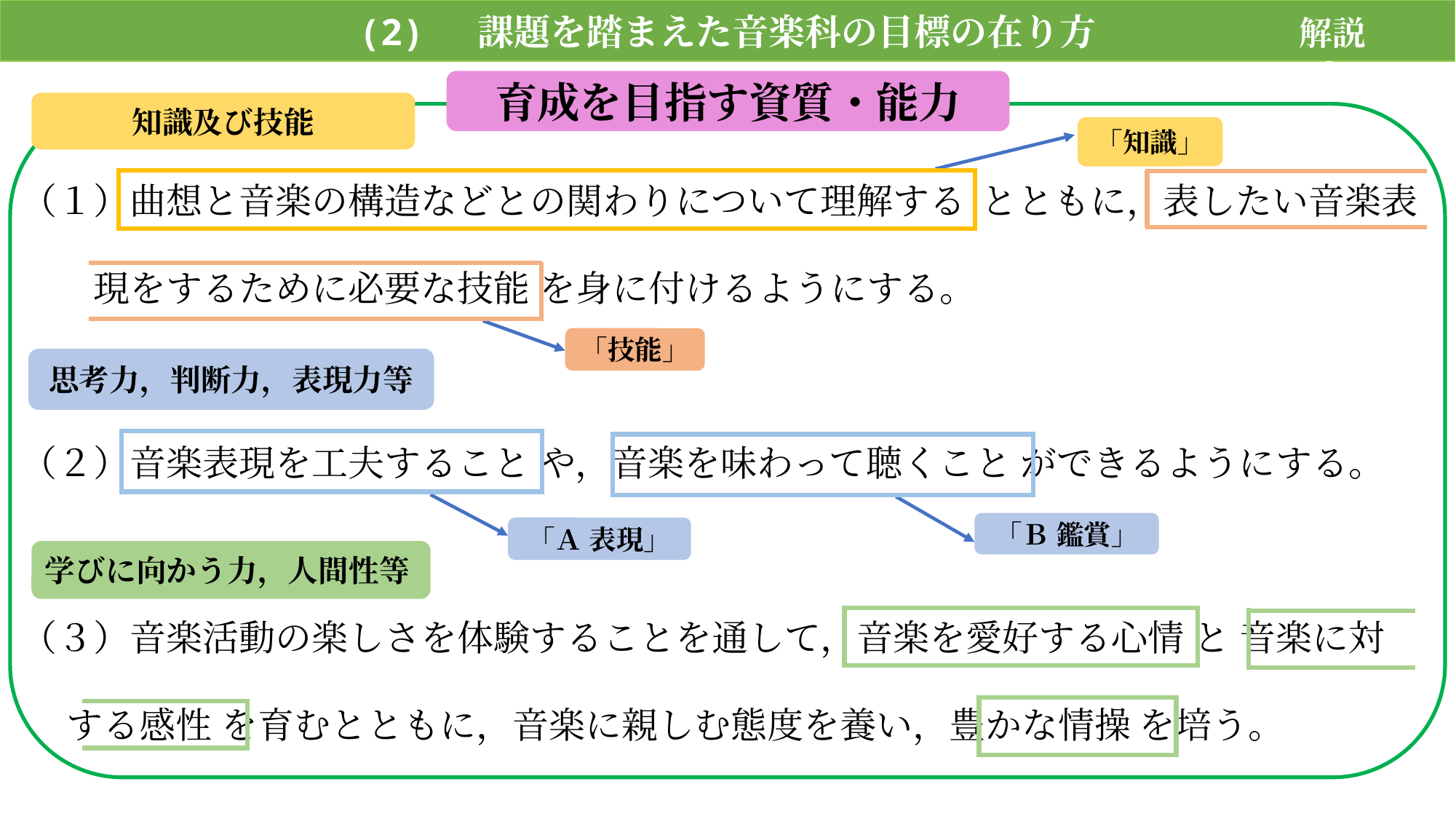

(2)  課題を踏まえた音楽科の目標の在り方
解説　p9
育成を目指す資質・能力
知識及び技能

（１）曲想と音楽の構造などとの関わりについて理解する　とともに，表したい音楽表

　　現をするために必要な技能 を身に付けるようにする。

（２）音楽表現を工夫すること や，音楽を味わって聴くこと ができるようにする。

（３）音楽活動の楽しさを体験することを通して，音楽を愛好する心情 と 音楽に対

    する感性 を育むとともに，音楽に親しむ態度を養い，豊かな情操 を培う。

「知識」

「技能」
思考力，判断力，表現力等

「Ｂ 鑑賞」
「Ａ 表現」
学びに向かう力，人間性等